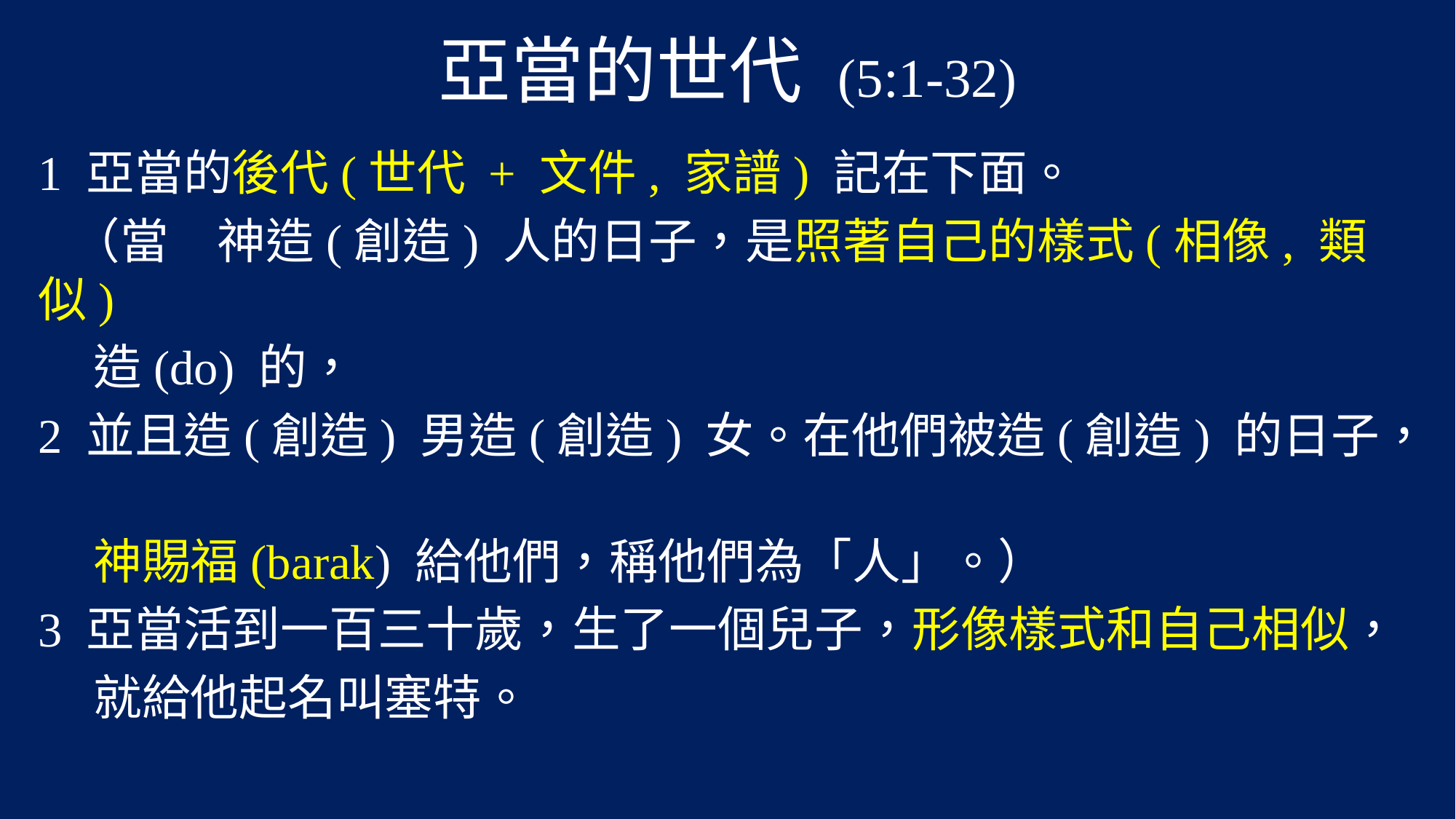

# 亞當的世代 (5:1-32)
1 亞當的後代(世代 + 文件, 家譜) 記在下面。
  （當　神造(創造) 人的日子，是照著自己的樣式(相像, 類似)
    造(do) 的，
2 並且造(創造) 男造(創造) 女。在他們被造(創造) 的日子，
    神賜福(barak) 給他們，稱他們為「人」。）
3 亞當活到一百三十歲，生了一個兒子，形像樣式和自己相似，
    就給他起名叫塞特。